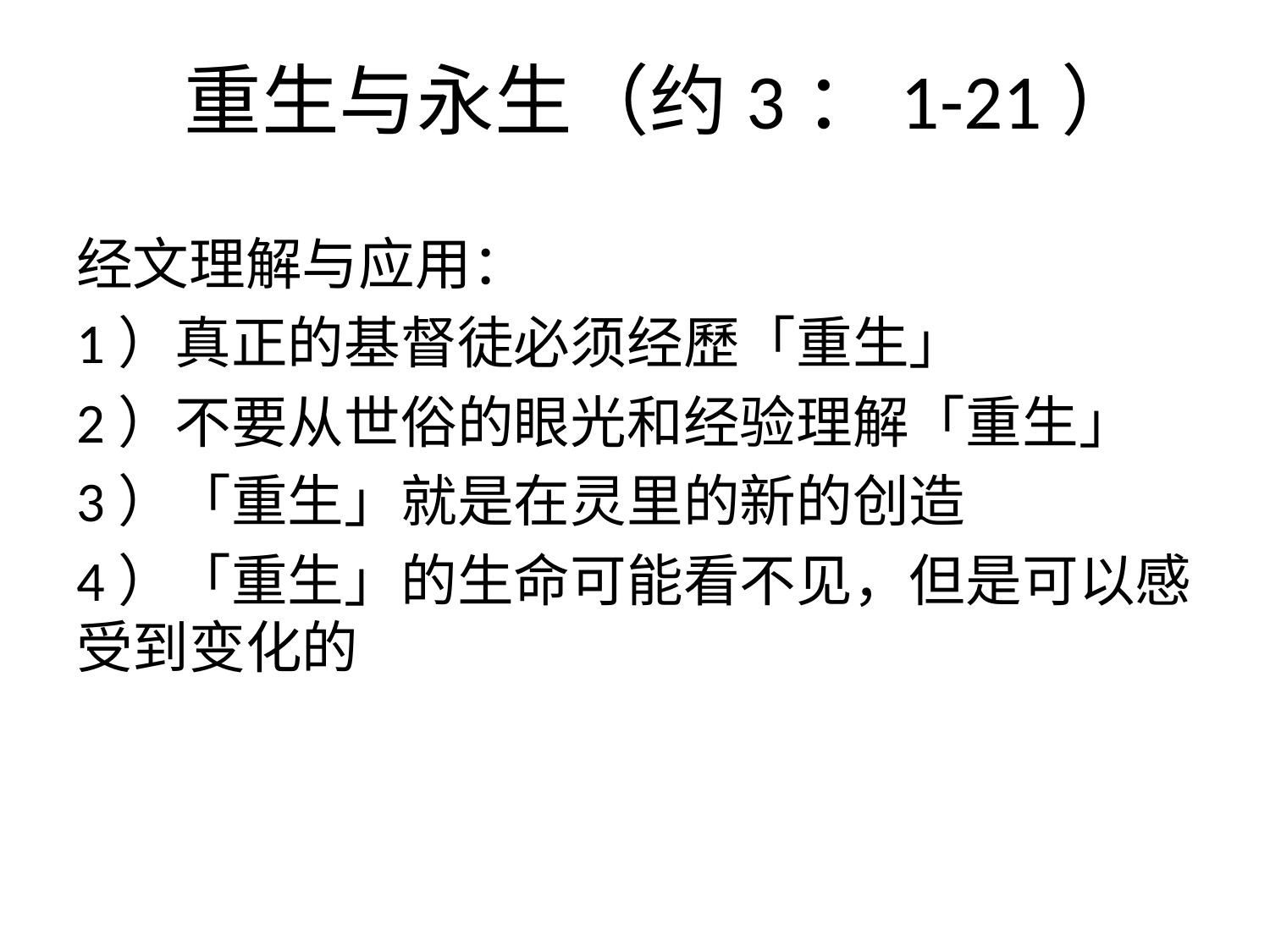

# 重生与永生（约3：1-21）
经文理解与应用：
1）真正的基督徒必须经歷「重生」
2）不要从世俗的眼光和经验理解「重生」
3）「重生」就是在灵里的新的创造
4）「重生」的生命可能看不见，但是可以感受到变化的